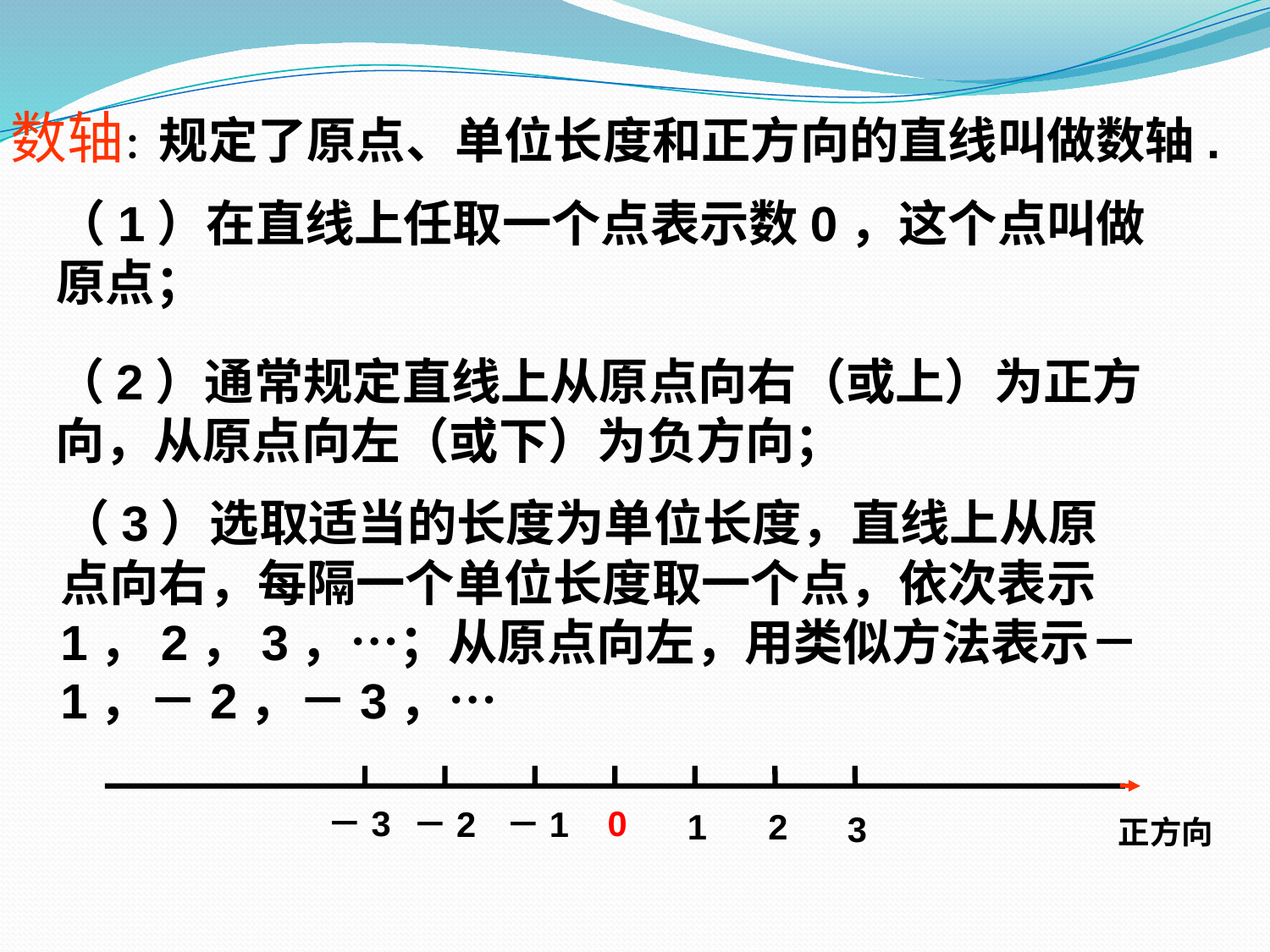

数轴：规定了原点、单位长度和正方向的直线叫做数轴.
（1）在直线上任取一个点表示数0，这个点叫做原点；
（2）通常规定直线上从原点向右（或上）为正方向，从原点向左（或下）为负方向；
（3）选取适当的长度为单位长度，直线上从原点向右，每隔一个单位长度取一个点，依次表示1，2，3，…；从原点向左，用类似方法表示－1，－2，－3，…

－3
－2
－1
1
2
3

0

正方向